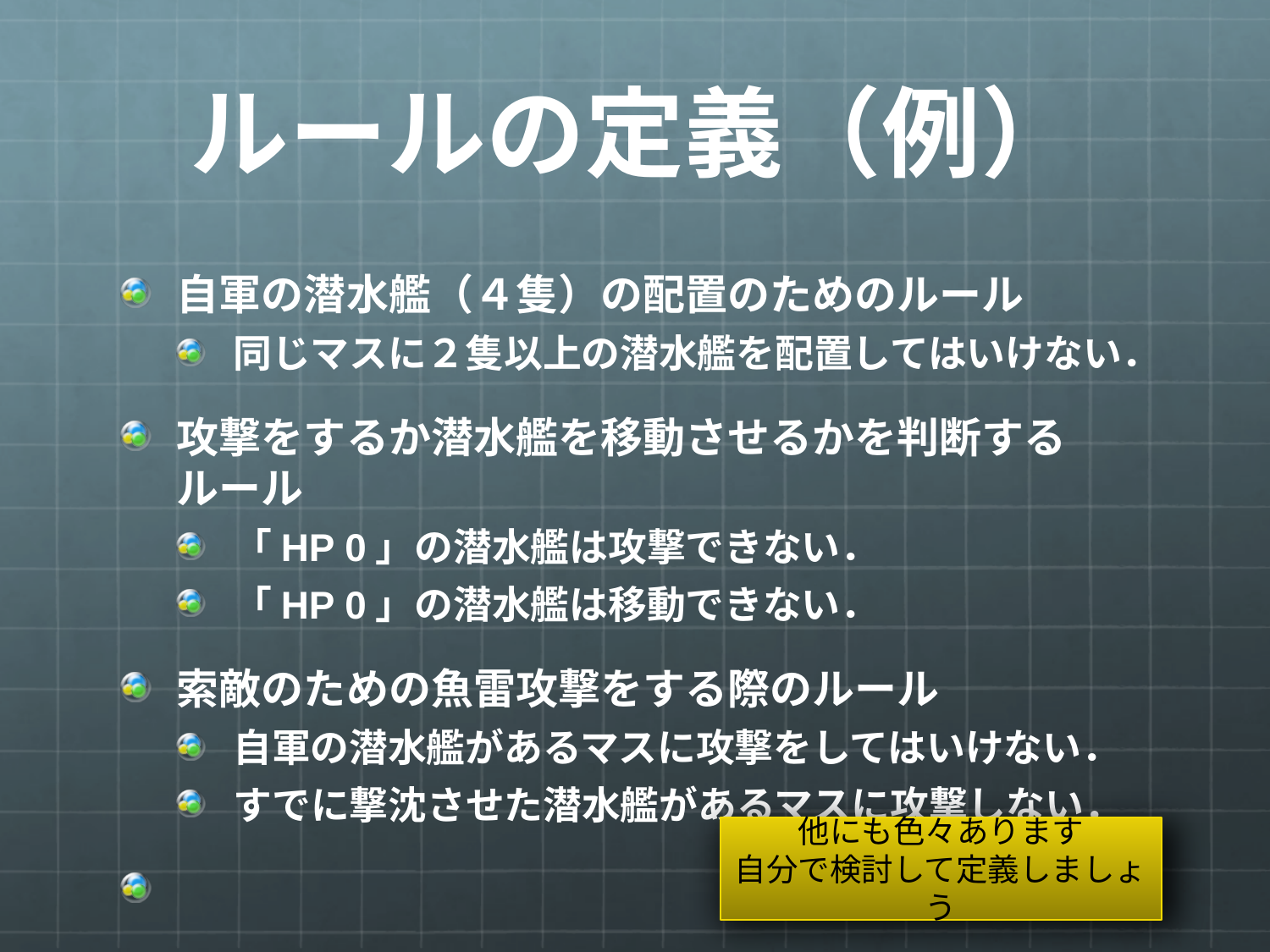

# ルールの定義（例）
自軍の潜水艦（４隻）の配置のためのルール
同じマスに２隻以上の潜水艦を配置してはいけない．
攻撃をするか潜水艦を移動させるかを判断するルール
「HP 0」の潜水艦は攻撃できない．
「HP 0」の潜水艦は移動できない．
索敵のための魚雷攻撃をする際のルール
自軍の潜水艦があるマスに攻撃をしてはいけない．
すでに撃沈させた潜水艦があるマスに攻撃しない．

他にも色々あります
自分で検討して定義しましょう